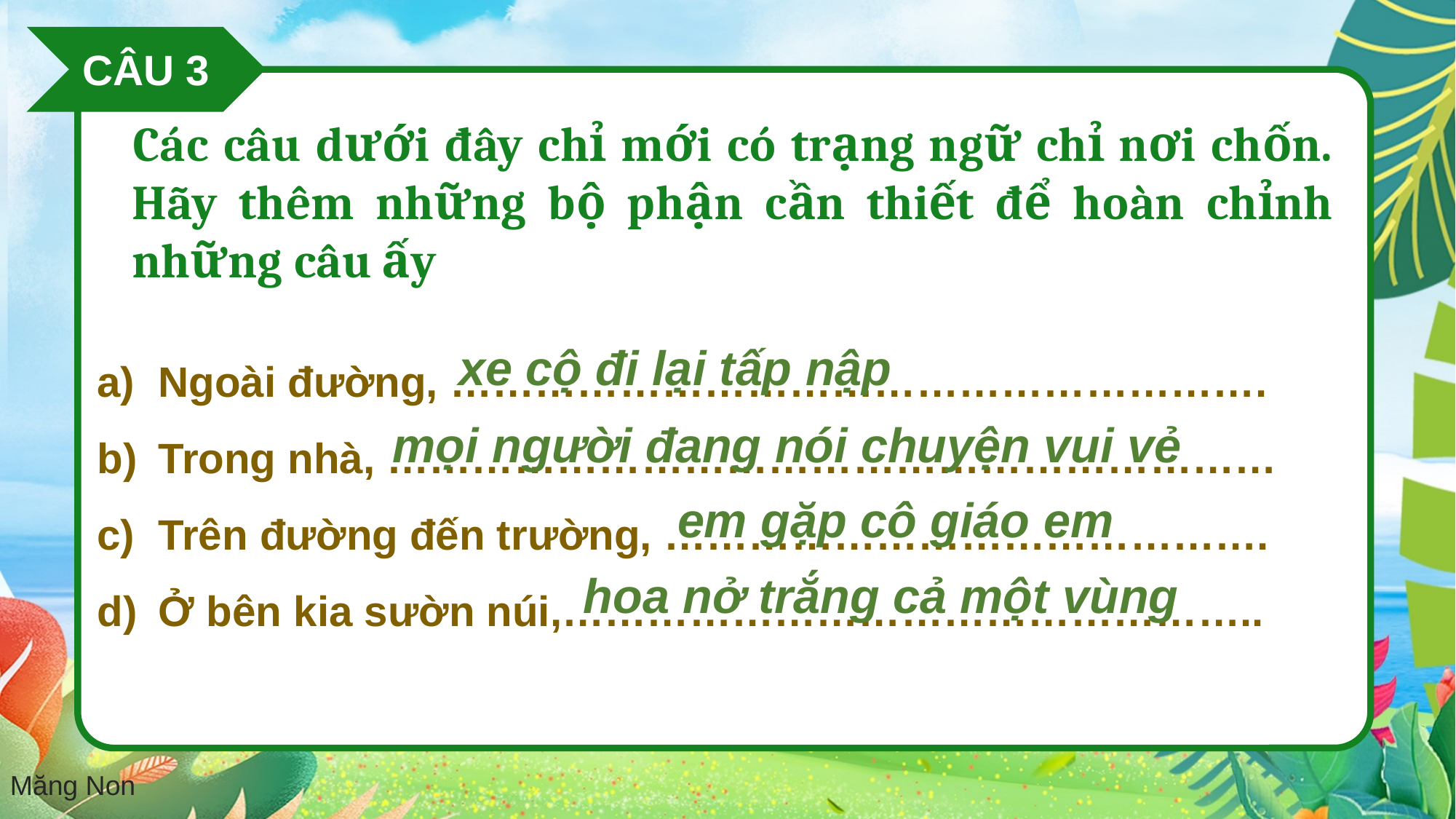

CÂU 3

Các câu dưới đây chỉ mới có trạng ngữ chỉ nơi chốn. Hãy thêm những bộ phận cần thiết để hoàn chỉnh những câu ấy
步骤二
Ngoài đường, ………………………………………………….
Trong nhà, ………………………………………………………
Trên đường đến trường, …………………………………….
Ở bên kia sườn núi,…………………………………………..
xe cộ đi lại tấp nập
mọi người đang nói chuyện vui vẻ
em gặp cô giáo em
hoa nở trắng cả một vùng